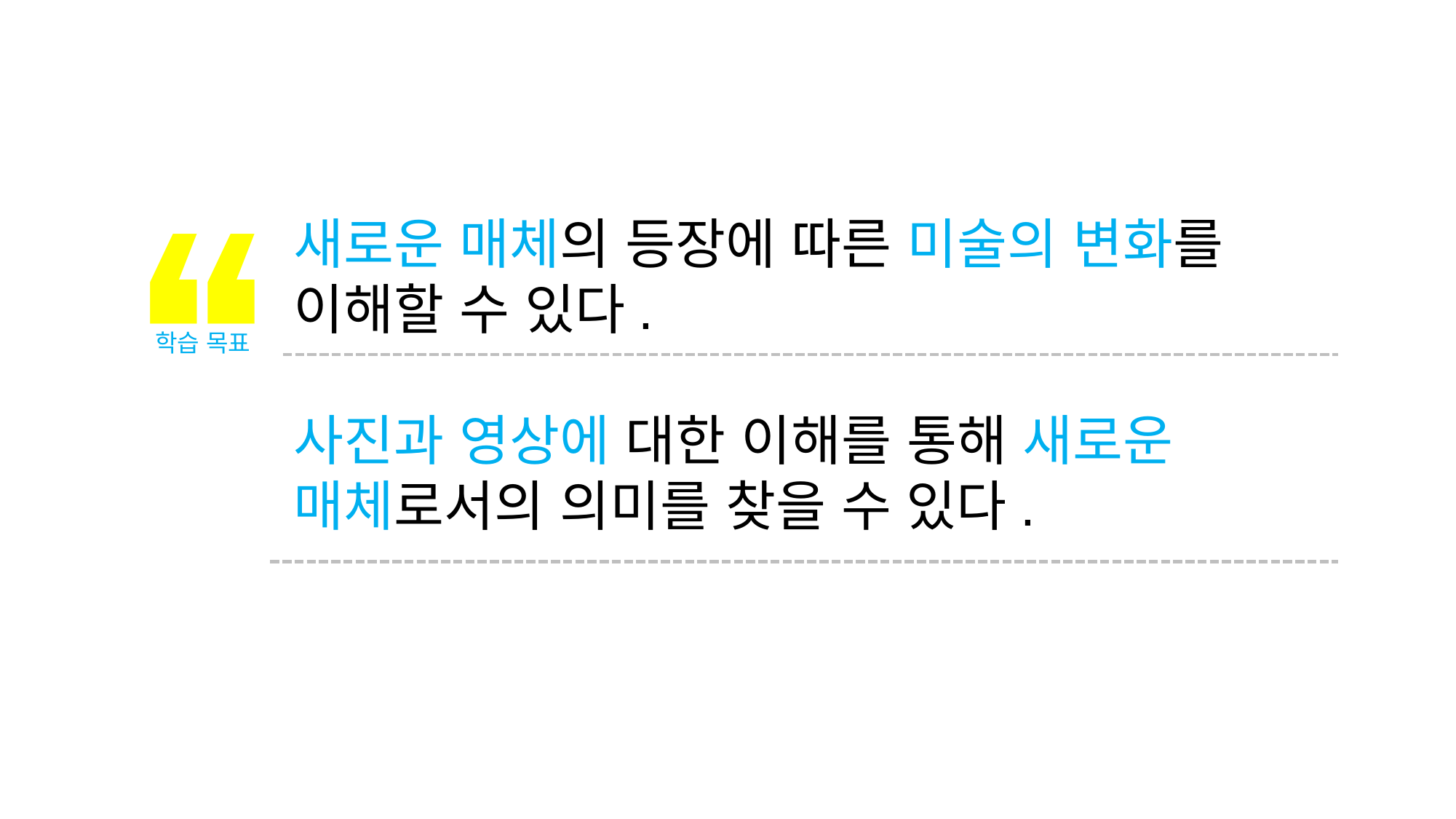

“
새로운 매체의 등장에 따른 미술의 변화를
이해할 수 있다.

사진과 영상에 대한 이해를 통해 새로운 매체로서의 의미를 찾을 수 있다.
학습 목표